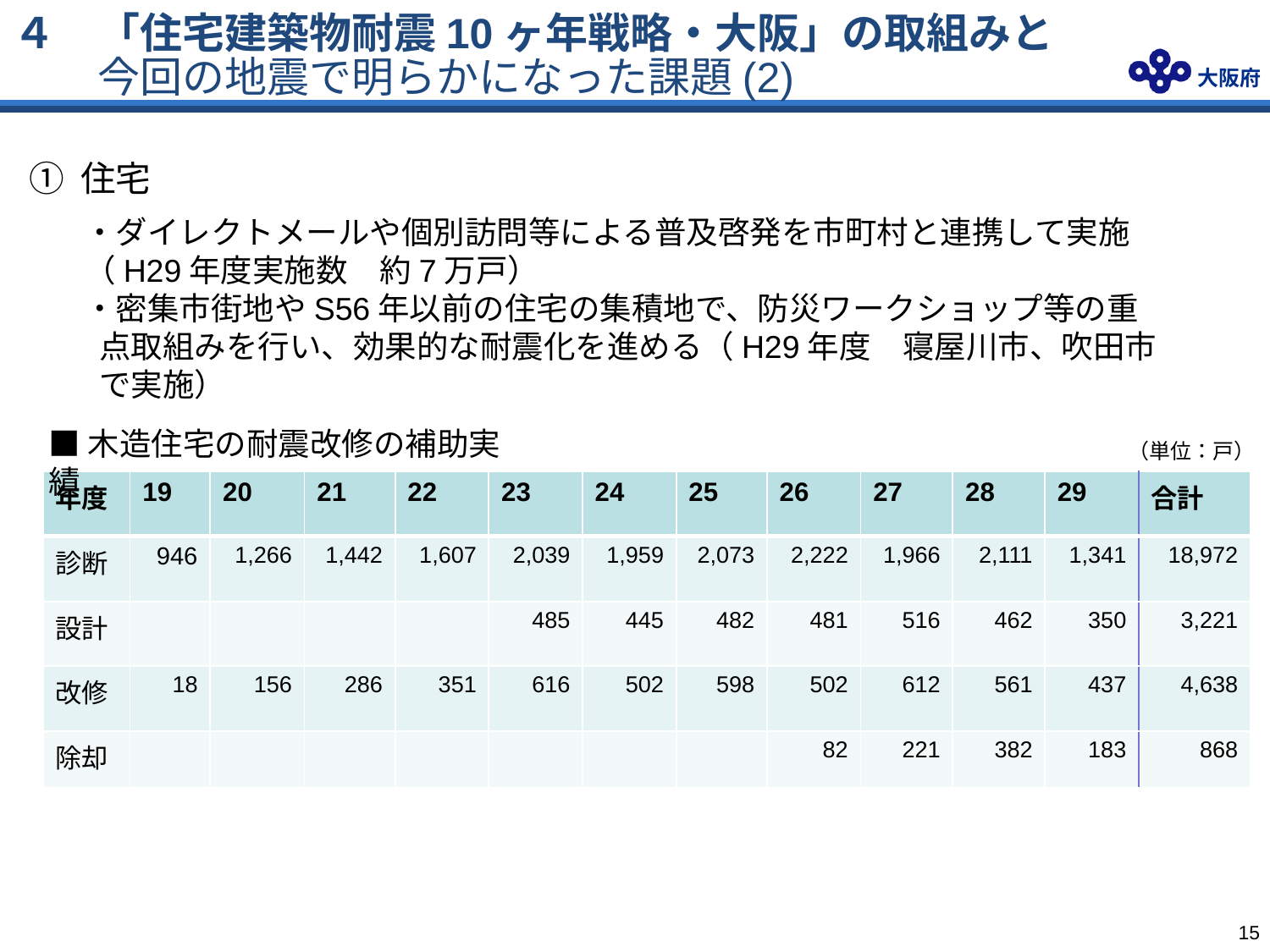

４　「住宅建築物耐震10ヶ年戦略・大阪」の取組みと
　　今回の地震で明らかになった課題(2)
① 住宅
・ダイレクトメールや個別訪問等による普及啓発を市町村と連携して実施
（H29年度実施数　約7万戸）
・密集市街地やS56年以前の住宅の集積地で、防災ワークショップ等の重点取組みを行い、効果的な耐震化を進める（H29年度　寝屋川市、吹田市で実施）
■木造住宅の耐震改修の補助実績
（単位：戸）
| 年度 | 19 | 20 | 21 | 22 | 23 | 24 | 25 | 26 | 27 | 28 | 29 | 合計 |
| --- | --- | --- | --- | --- | --- | --- | --- | --- | --- | --- | --- | --- |
| 診断 | 946 | 1,266 | 1,442 | 1,607 | 2,039 | 1,959 | 2,073 | 2,222 | 1,966 | 2,111 | 1,341 | 18,972 |
| 設計 |  |  |  |  | 485 | 445 | 482 | 481 | 516 | 462 | 350 | 3,221 |
| 改修 | 18 | 156 | 286 | 351 | 616 | 502 | 598 | 502 | 612 | 561 | 437 | 4,638 |
| 除却 |  |  |  |  |  |  |  | 82 | 221 | 382 | 183 | 868 |
15